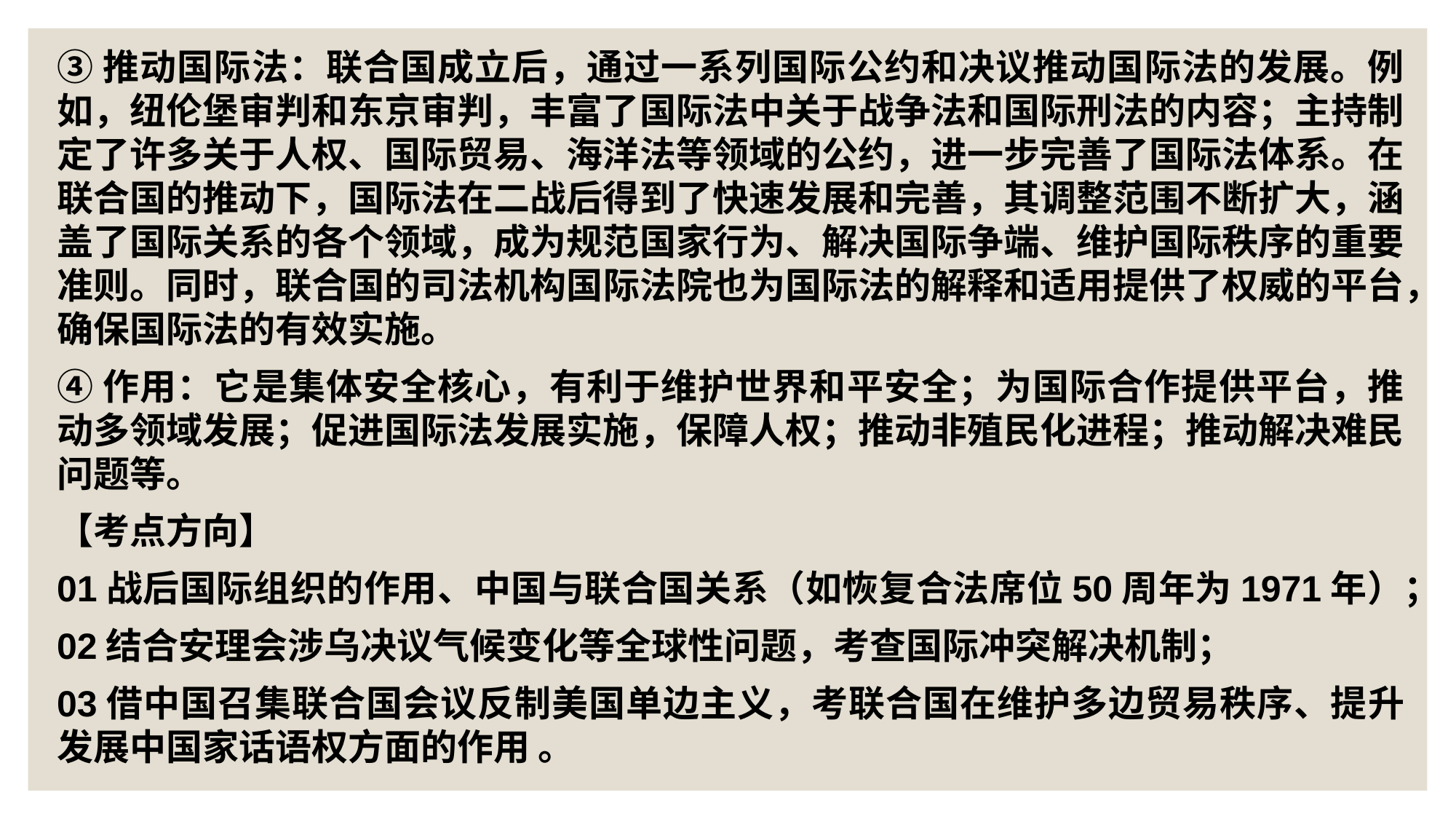

③推动国际法：联合国成立后，通过一系列国际公约和决议推动国际法的发展。例如，纽伦堡审判和东京审判，丰富了国际法中关于战争法和国际刑法的内容；主持制定了许多关于人权、国际贸易、海洋法等领域的公约，进一步完善了国际法体系。在联合国的推动下，国际法在二战后得到了快速发展和完善，其调整范围不断扩大，涵盖了国际关系的各个领域，成为规范国家行为、解决国际争端、维护国际秩序的重要准则。同时，联合国的司法机构国际法院也为国际法的解释和适用提供了权威的平台，确保国际法的有效实施。
④作用：它是集体安全核心，有利于维护世界和平安全；为国际合作提供平台，推动多领域发展；促进国际法发展实施，保障人权；推动非殖民化进程；推动解决难民问题等。
【考点方向】
01战后国际组织的作用、中国与联合国关系（如恢复合法席位50周年为1971年）；
02结合安理会涉乌决议气候变化等全球性问题，考查国际冲突解决机制；
03借中国召集联合国会议反制美国单边主义，考联合国在维护多边贸易秩序、提升发展中国家话语权方面的作用 。